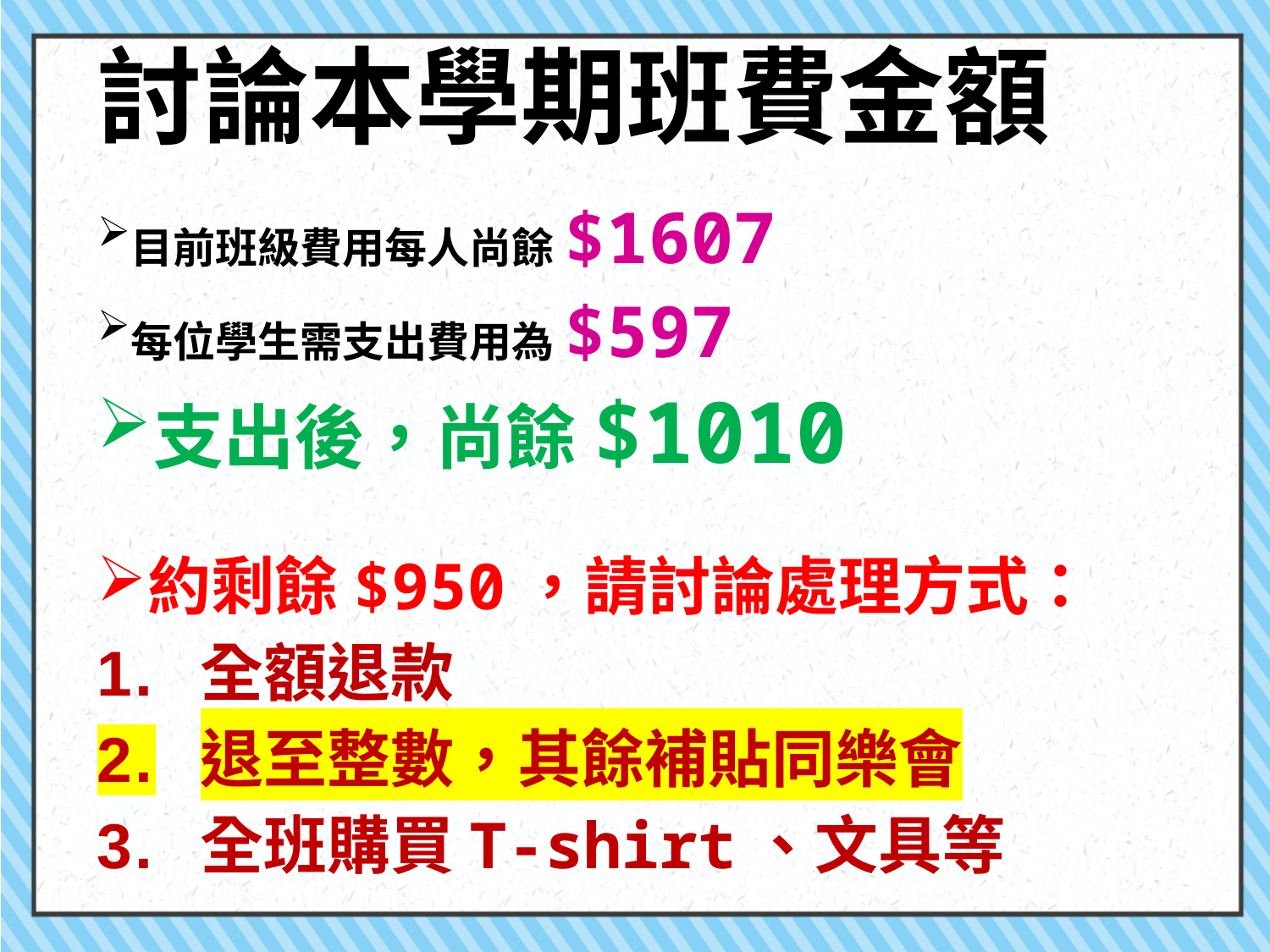

# 討論本學期班費金額
目前班級費用每人尚餘$1607
每位學生需支出費用為$597
支出後，尚餘$1010

約剩餘$950，請討論處理方式：
全額退款
退至整數，其餘補貼同樂會
全班購買T-shirt、文具等